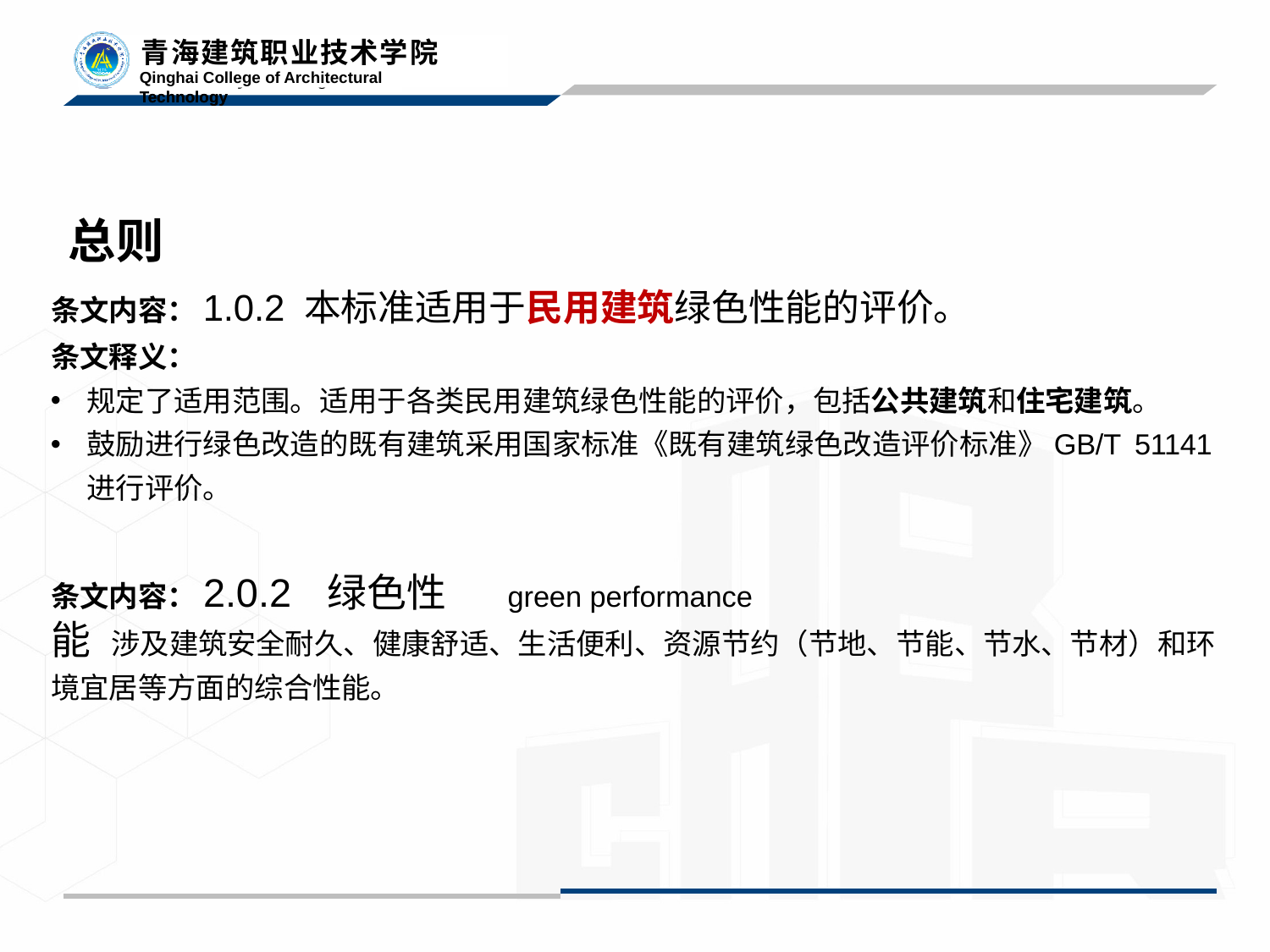

总则
条文内容：1.0.2 本标准适用于民用建筑绿色性能的评价。
条文释义：
规定了适用范围。适用于各类民用建筑绿色性能的评价，包括公共建筑和住宅建筑。
鼓励进行绿色改造的既有建筑采用国家标准《既有建筑绿色改造评价标准》GB/T 51141  进行评价。
条文内容：2.0.2	绿色性能
green performance
涉及建筑安全耐久、健康舒适、生活便利、资源节约（节地、节能、节水、节材）和环 境宜居等方面的综合性能。